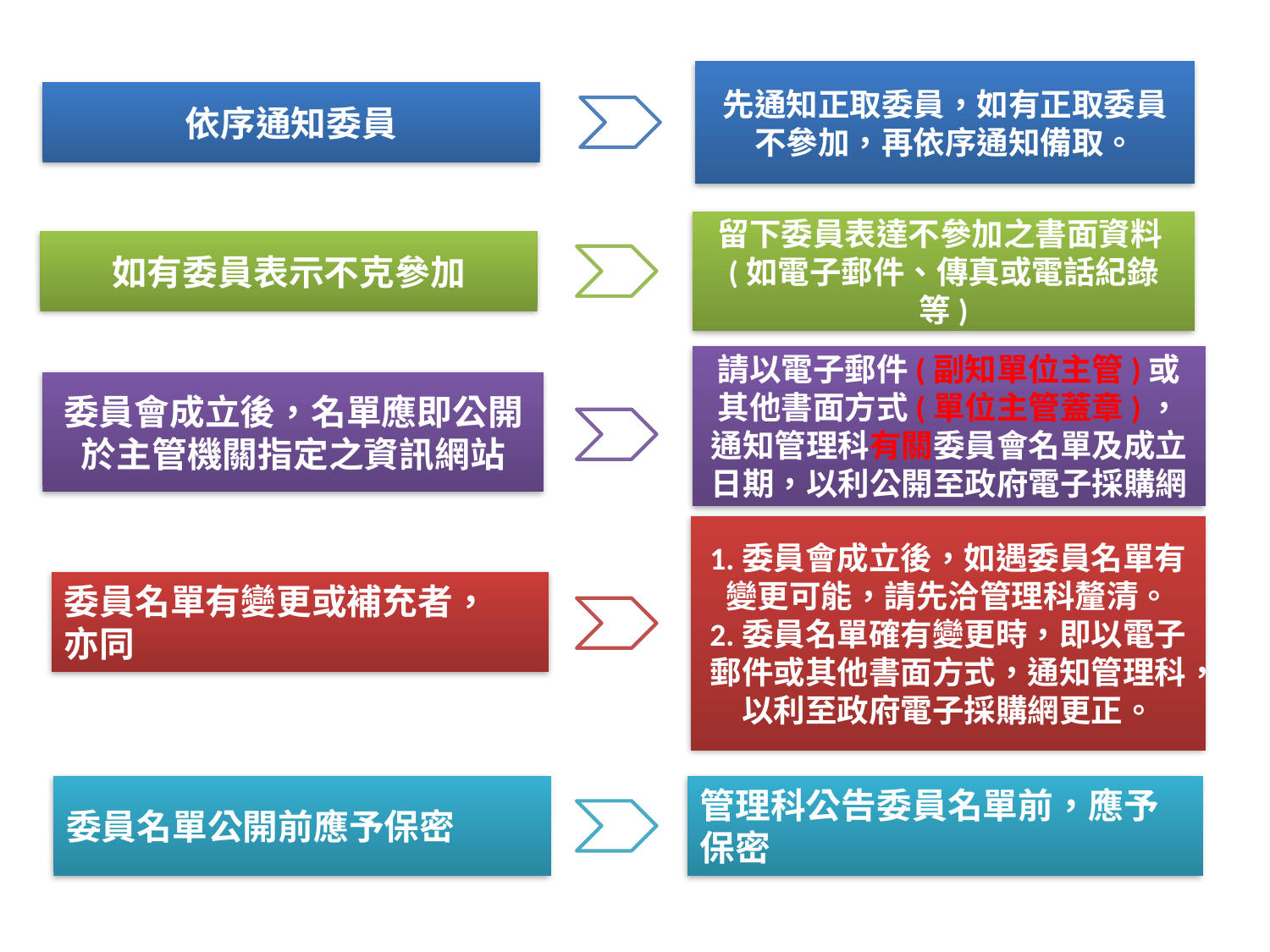

先通知正取委員，如有正取委員不參加，再依序通知備取。
依序通知委員

留下委員表達不參加之書面資料(如電子郵件、傳真或電話紀錄等)
如有委員表示不克參加

請以電子郵件(副知單位主管)或其他書面方式(單位主管蓋章)，通知管理科有關委員會名單及成立日期，以利公開至政府電子採購網
委員會成立後，名單應即公開於主管機關指定之資訊網站

1.委員會成立後，如遇委員名單有變更可能，請先洽管理科釐清。
2.委員名單確有變更時，即以電子郵件或其他書面方式，通知管理科，以利至政府電子採購網更正。
委員名單有變更或補充者，
亦同

委員名單公開前應予保密
管理科公告委員名單前，應予保密